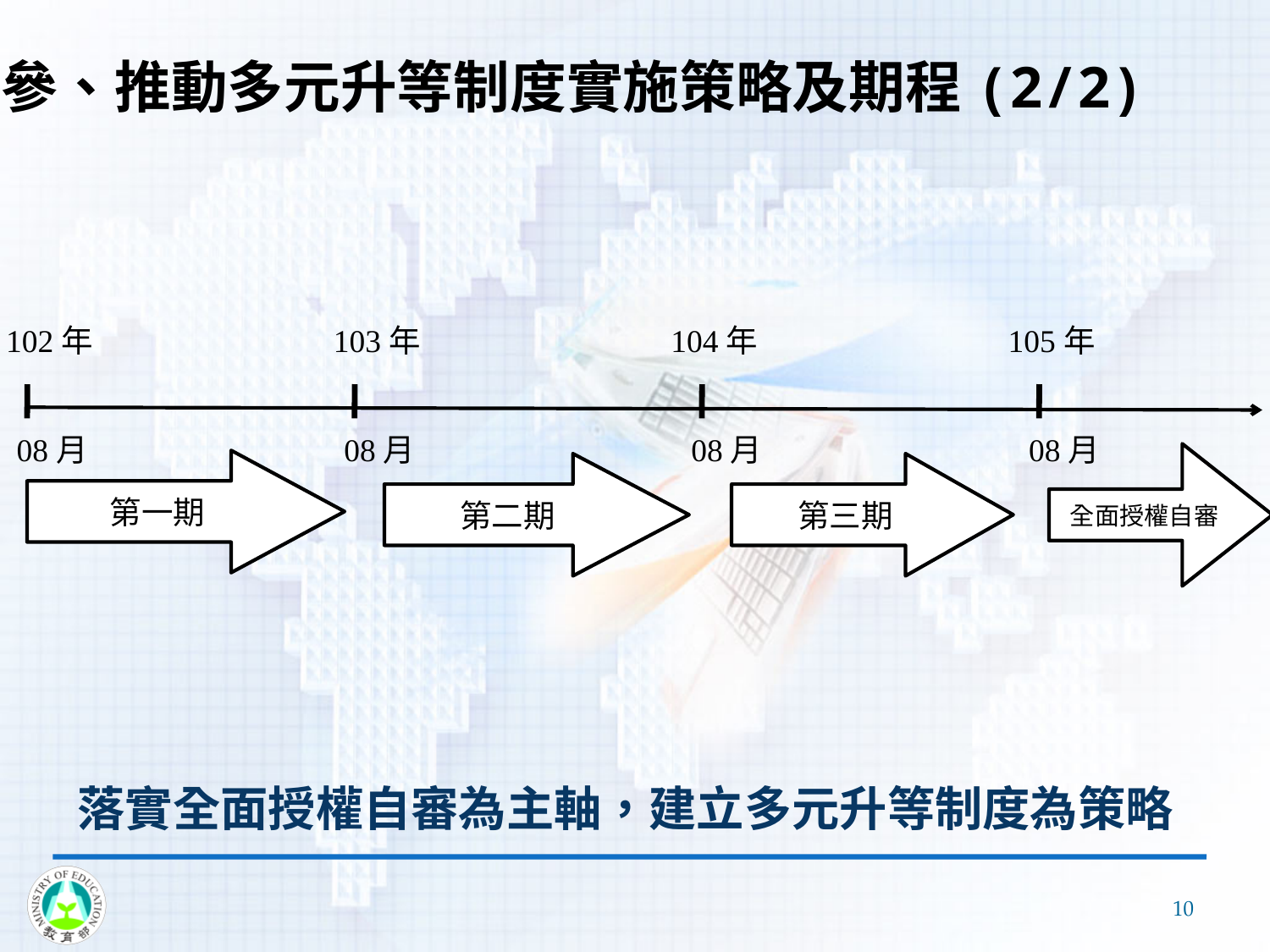

參、推動多元升等制度實施策略及期程(2/2)
105年
102年
103年
104年
08月
08月
08月
08月
全面授權自審
第一期
第二期
第三期
# 落實全面授權自審為主軸，建立多元升等制度為策略
10